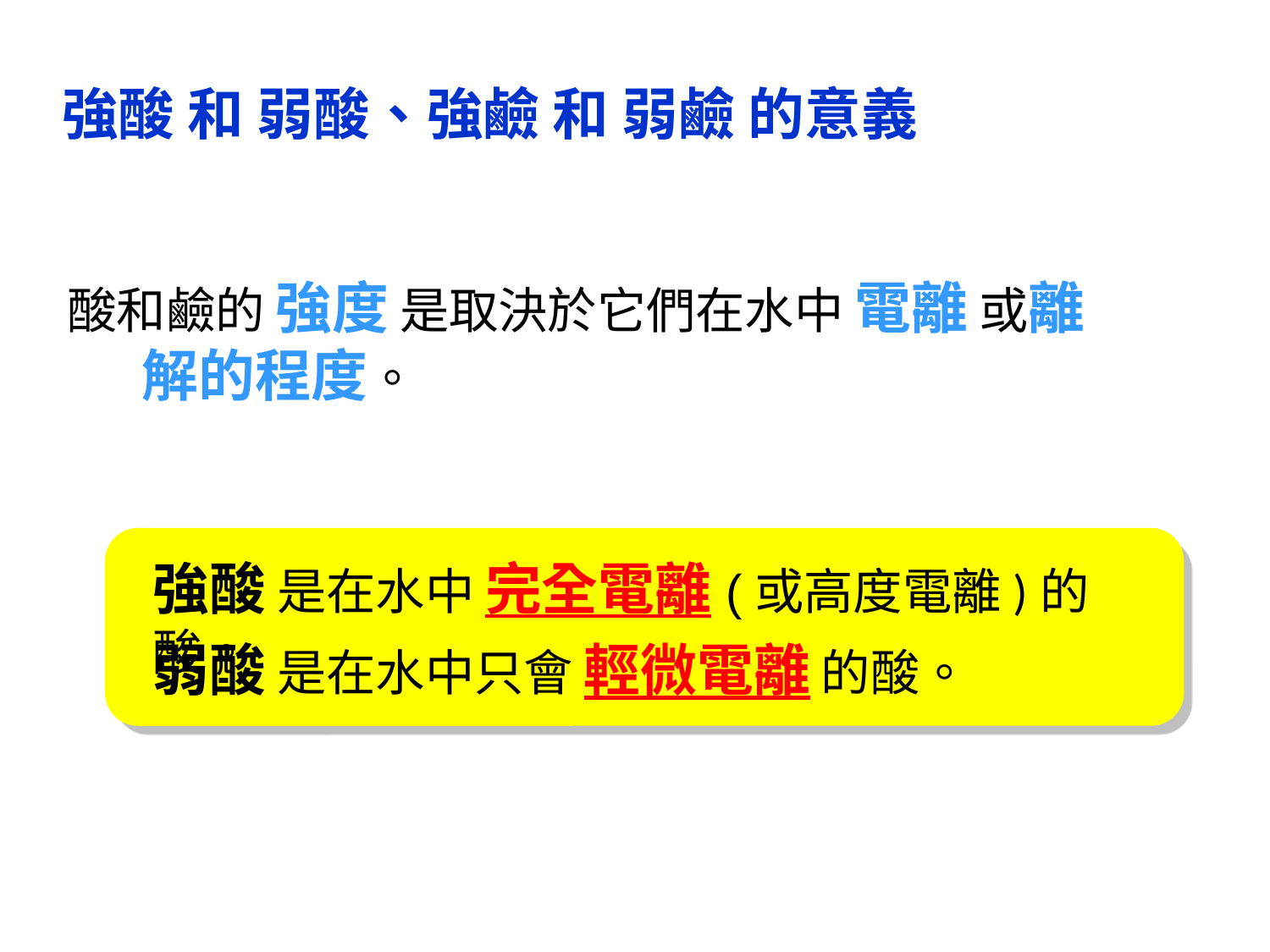

強酸 和 弱酸、強鹼 和 弱鹼 的意義
酸和鹼的 強度 是取決於它們在水中 電離 或離解的程度。

強酸 是在水中 完全電離 (或高度電離)的酸。
弱酸 是在水中只會 輕微電離 的酸。